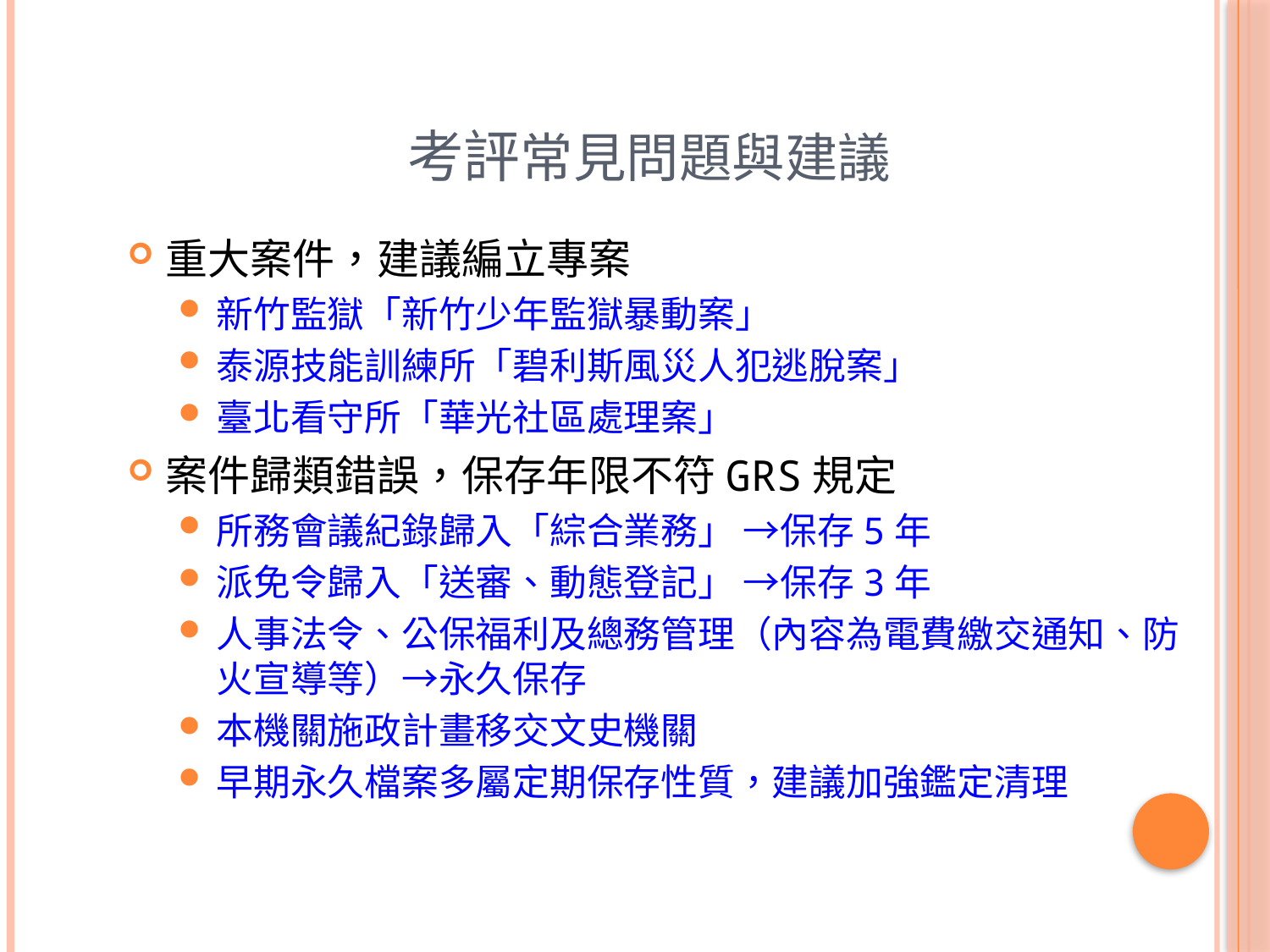

# 考評常見問題與建議
重大案件，建議編立專案
新竹監獄「新竹少年監獄暴動案」
泰源技能訓練所「碧利斯風災人犯逃脫案」
臺北看守所「華光社區處理案」
案件歸類錯誤，保存年限不符GRS規定
所務會議紀錄歸入「綜合業務」 →保存5年
派免令歸入「送審、動態登記」 →保存3年
人事法令、公保福利及總務管理（內容為電費繳交通知、防火宣導等）→永久保存
本機關施政計畫移交文史機關
早期永久檔案多屬定期保存性質，建議加強鑑定清理